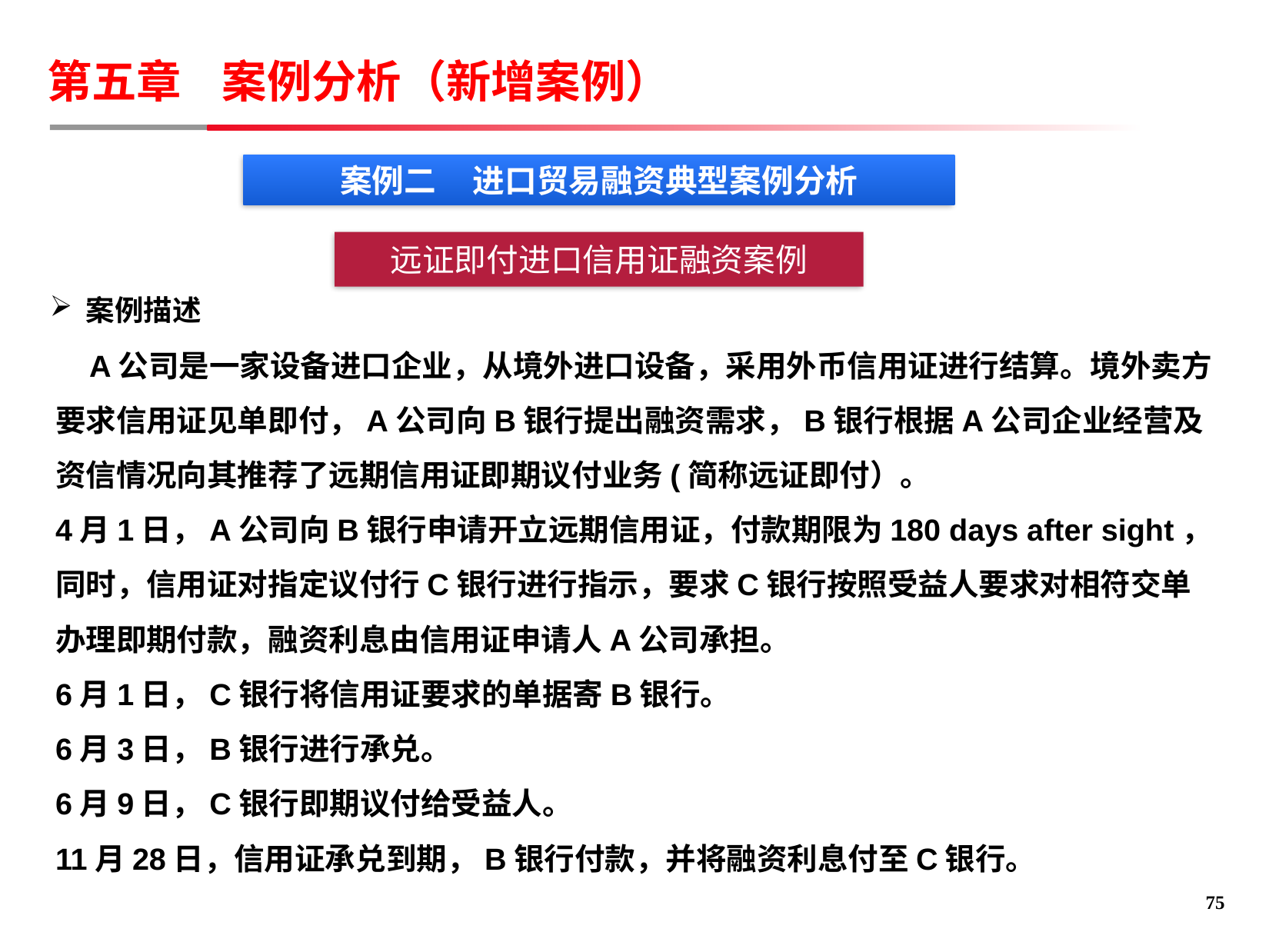

第五章    案例分析（新增案例）
案例二     进口贸易融资典型案例分析

远证即付进口信用证融资案例

案例描述
    A公司是一家设备进口企业，从境外进口设备，采用外币信用证进行结算。境外卖方要求信用证见单即付，A公司向B银行提出融资需求，B银行根据A公司企业经营及资信情况向其推荐了远期信用证即期议付业务(简称远证即付）。
4月1日，A公司向B银行申请开立远期信用证，付款期限为180 days after sight，同时，信用证对指定议付行C银行进行指示，要求C银行按照受益人要求对相符交单办理即期付款，融资利息由信用证申请人A公司承担。
6月1日，C银行将信用证要求的单据寄B银行。
6月3日，B银行进行承兑。
6月9日，C银行即期议付给受益人。
11月28日，信用证承兑到期，B银行付款，并将融资利息付至C银行。
75